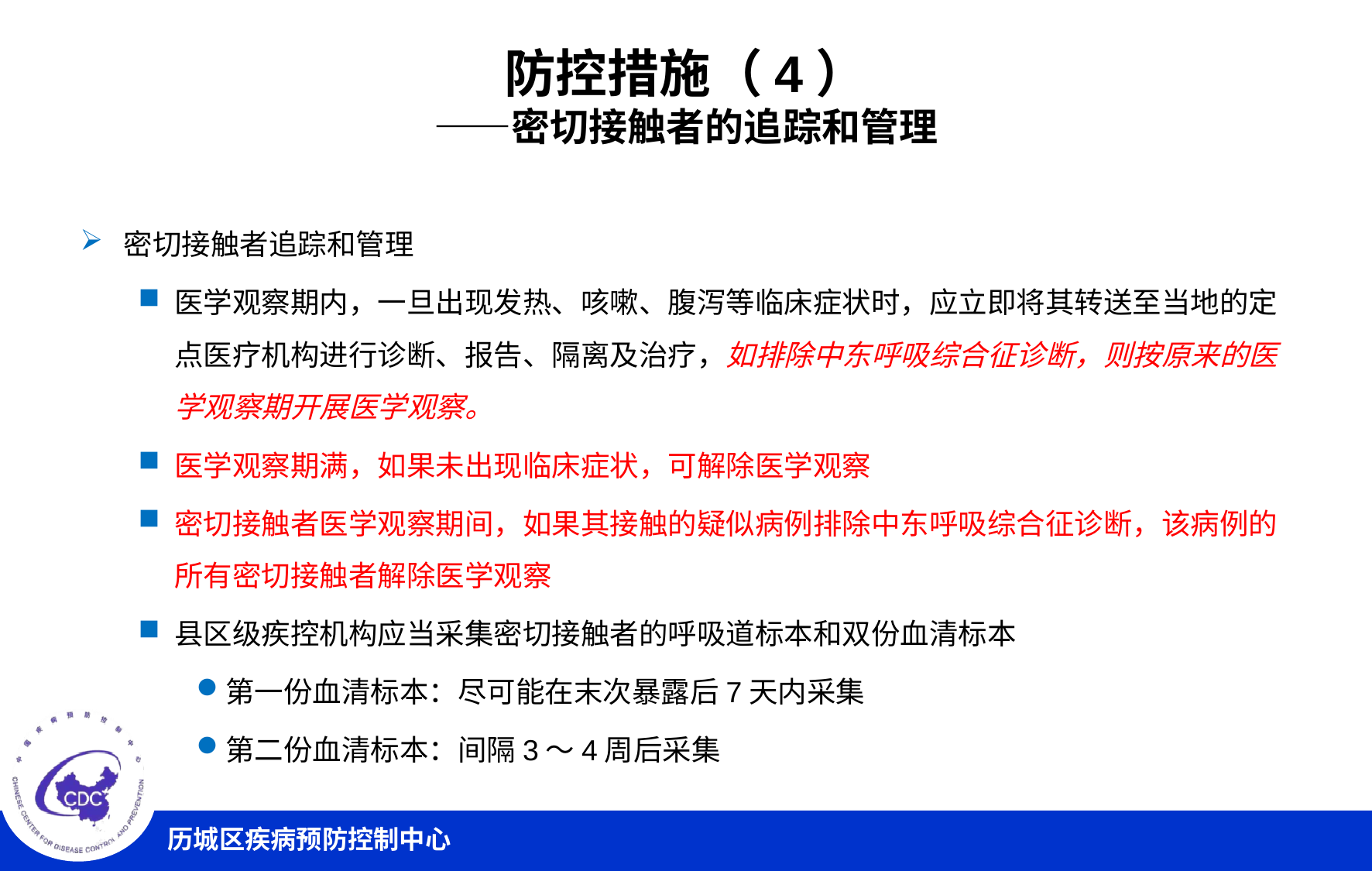

# 防控措施（4） ——密切接触者的追踪和管理
密切接触者追踪和管理
医学观察期内，一旦出现发热、咳嗽、腹泻等临床症状时，应立即将其转送至当地的定点医疗机构进行诊断、报告、隔离及治疗，如排除中东呼吸综合征诊断，则按原来的医学观察期开展医学观察。
医学观察期满，如果未出现临床症状，可解除医学观察
密切接触者医学观察期间，如果其接触的疑似病例排除中东呼吸综合征诊断，该病例的所有密切接触者解除医学观察
县区级疾控机构应当采集密切接触者的呼吸道标本和双份血清标本
第一份血清标本：尽可能在末次暴露后7天内采集
第二份血清标本：间隔3～4周后采集